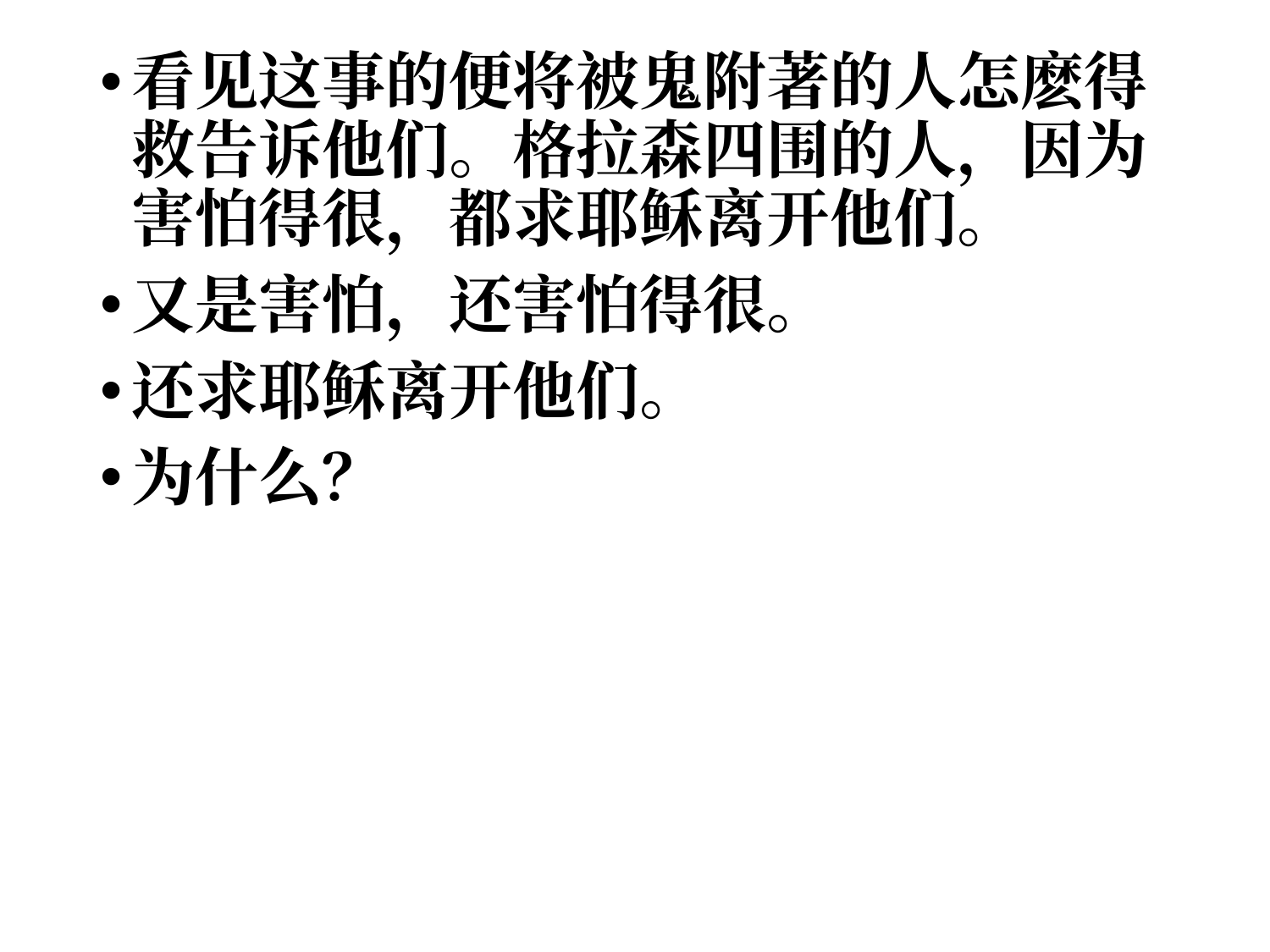

看见这事的便将被鬼附著的人怎麽得救告诉他们。格拉森四围的人，因为害怕得很，都求耶稣离开他们。
又是害怕，还害怕得很。
还求耶稣离开他们。
为什么？